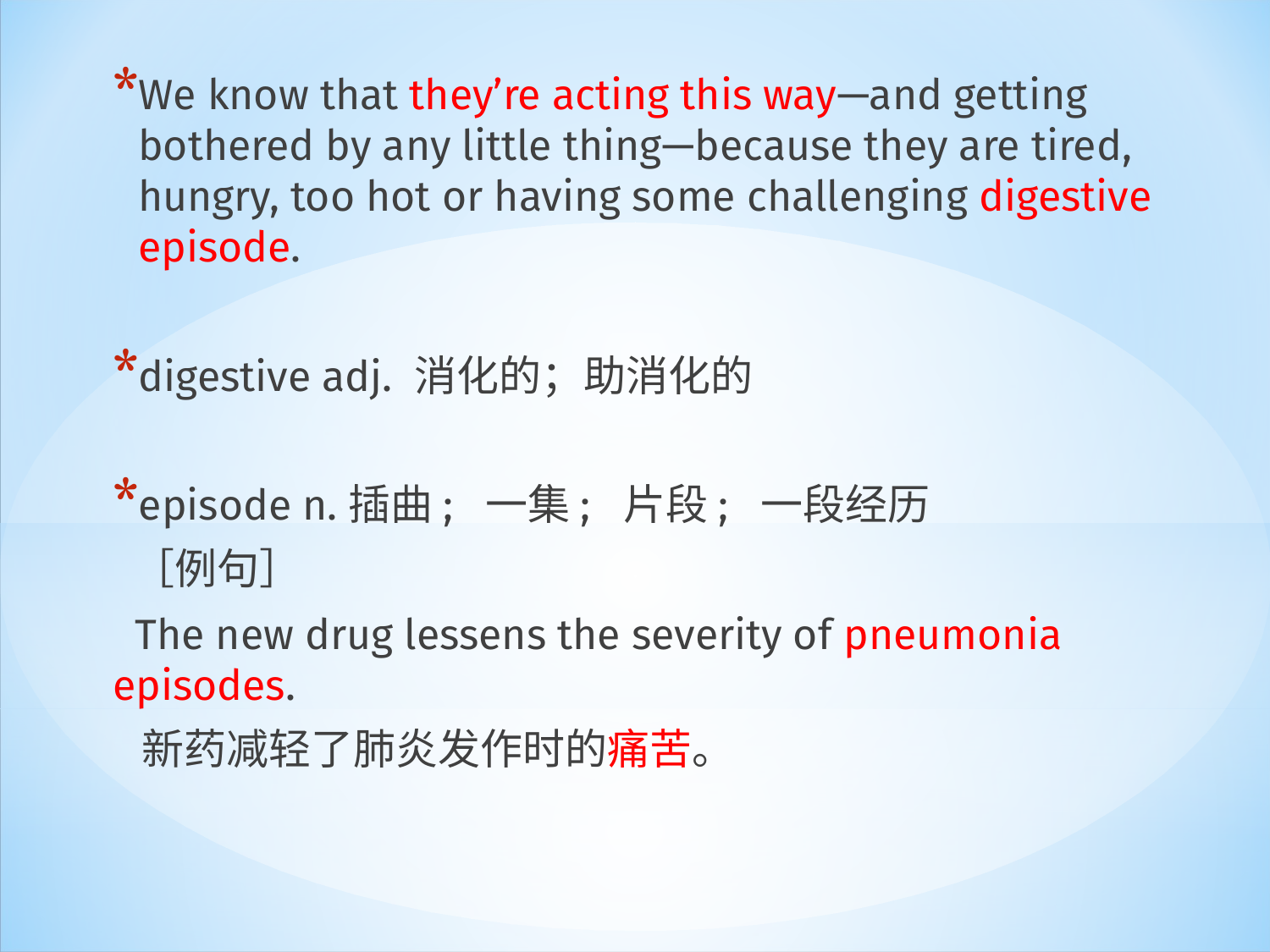

We know that they’re acting this way—and getting bothered by any little thing—because they are tired, hungry, too hot or having some challenging digestive episode.

digestive adj. 消化的；助消化的

episode n.插曲;  一集;  片段;  一段经历
 ［例句］
  The new drug lessens the severity of pneumonia episodes.
  新药减轻了肺炎发作时的痛苦。
#